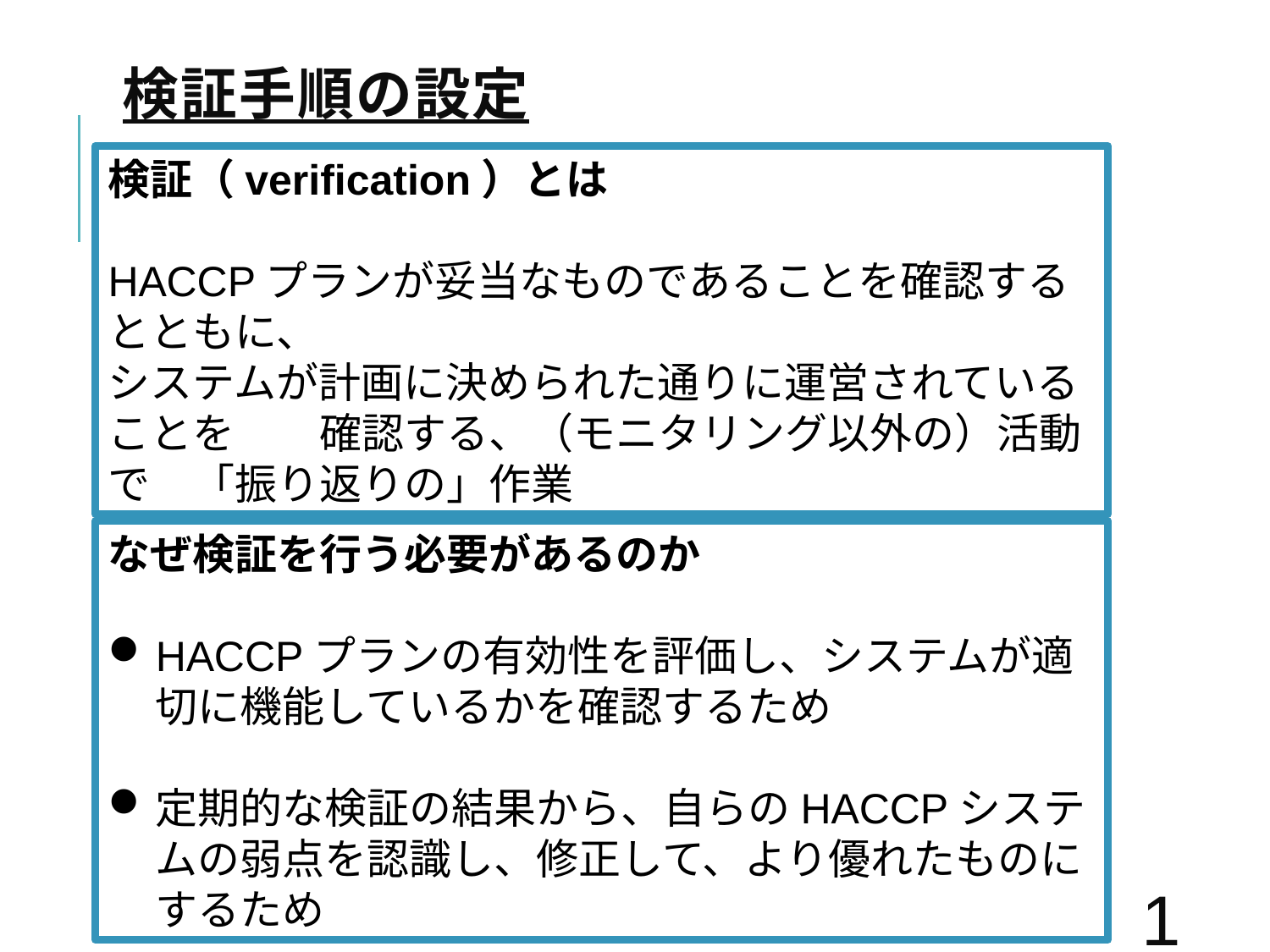

# 検証手順の設定
検証（verification）とは

HACCPプランが妥当なものであることを確認するとともに、
システムが計画に決められた通りに運営されていることを　　確認する、（モニタリング以外の）活動で　「振り返りの」作業
なぜ検証を行う必要があるのか

HACCPプランの有効性を評価し、システムが適切に機能しているかを確認するため

定期的な検証の結果から、自らのHACCPシステムの弱点を認識し、修正して、より優れたものにするため
108